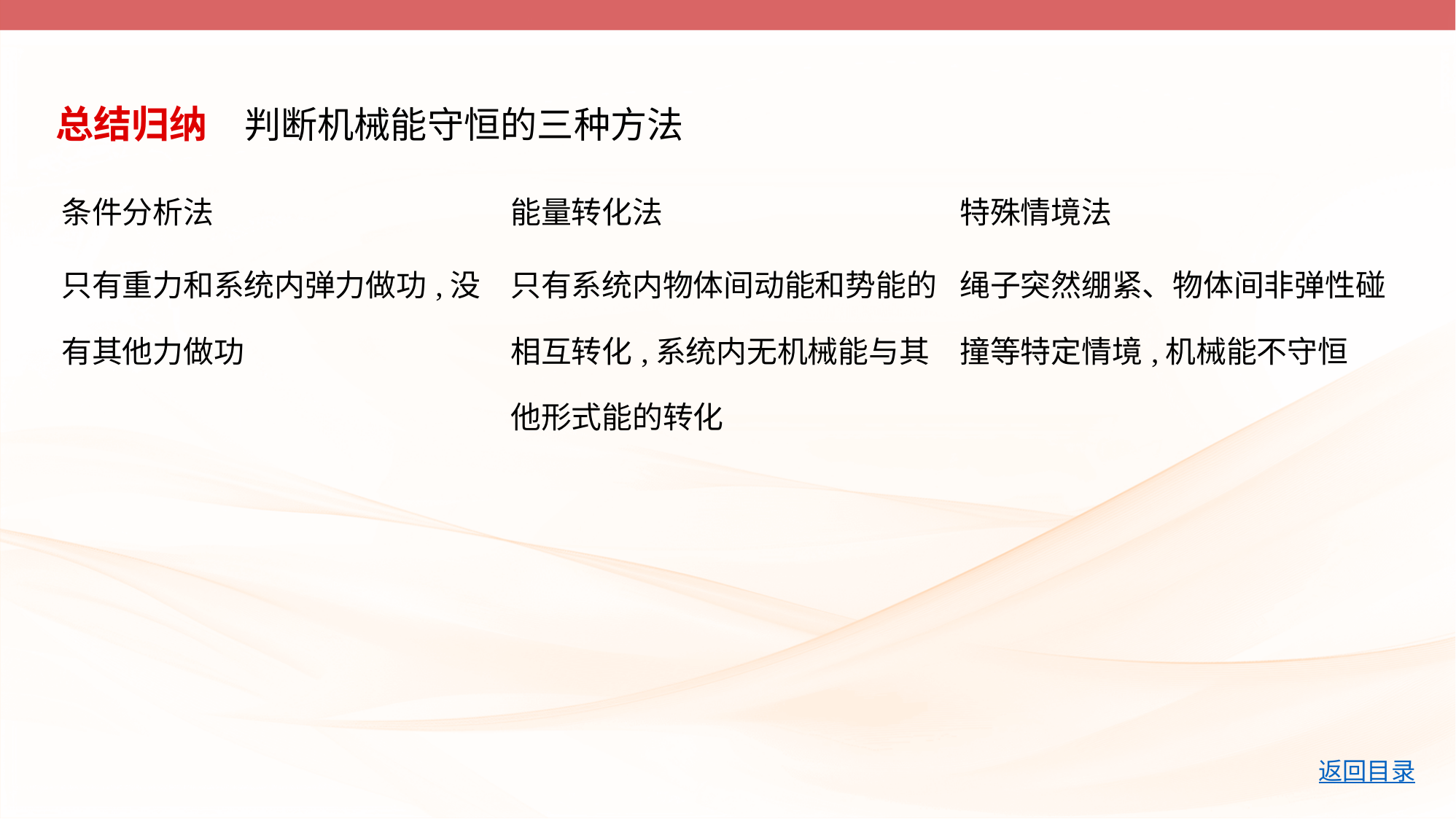

总结归纳　判断机械能守恒的三种方法
| 条件分析法 | 能量转化法 | 特殊情境法 |
| --- | --- | --- |
| 只有重力和系统内弹力做功,没 有其他力做功 | 只有系统内物体间动能和势能的 相互转化,系统内无机械能与其 他形式能的转化 | 绳子突然绷紧、物体间非弹性碰 撞等特定情境,机械能不守恒 |